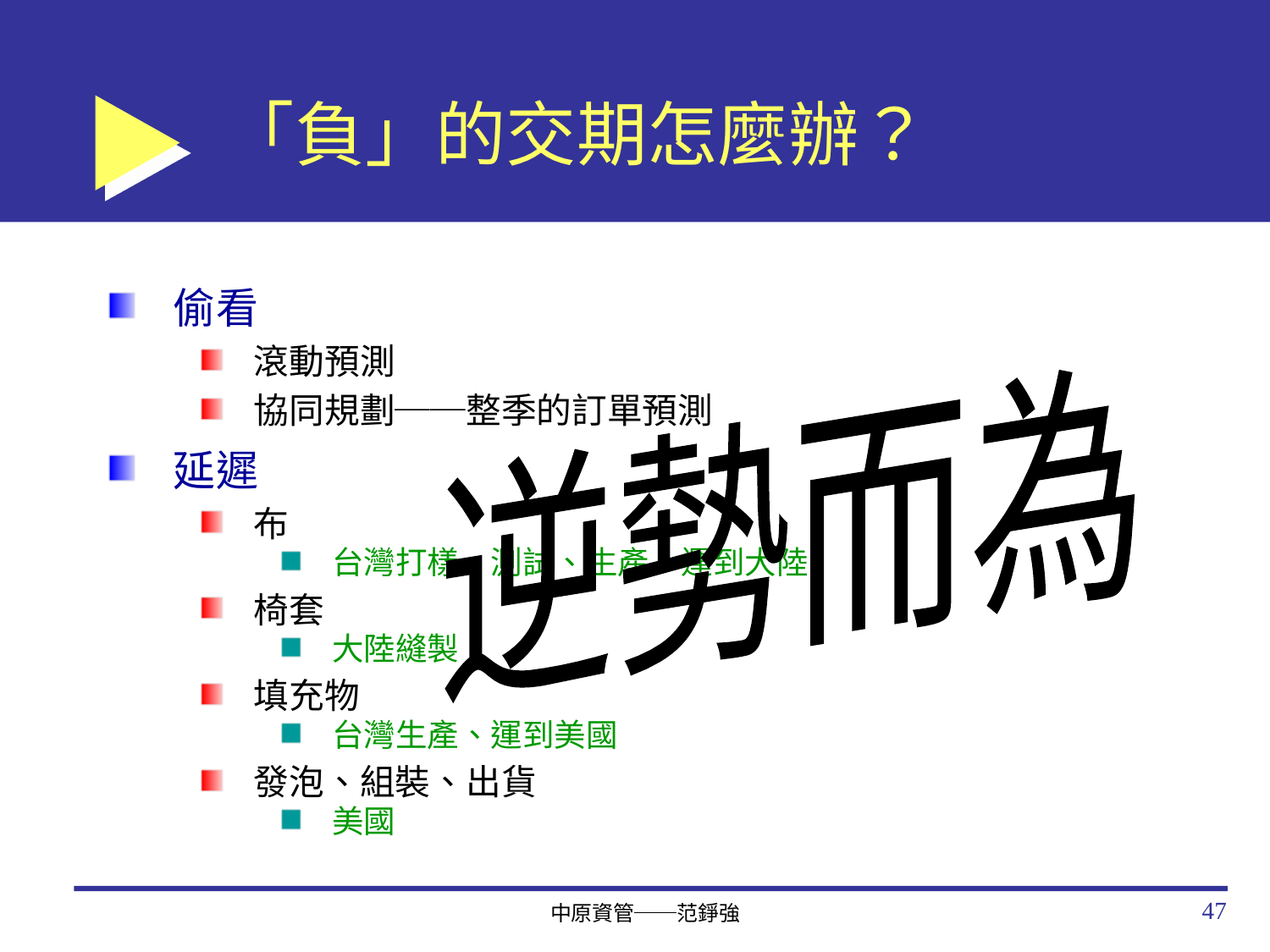

# 「負」的交期怎麼辦？
偷看
滾動預測
協同規劃──整季的訂單預測
延遲
布
台灣打樣、測試、生產、運到大陸
椅套
大陸縫製
填充物
台灣生產、運到美國
發泡、組裝、出貨
美國
逆勢而為
47